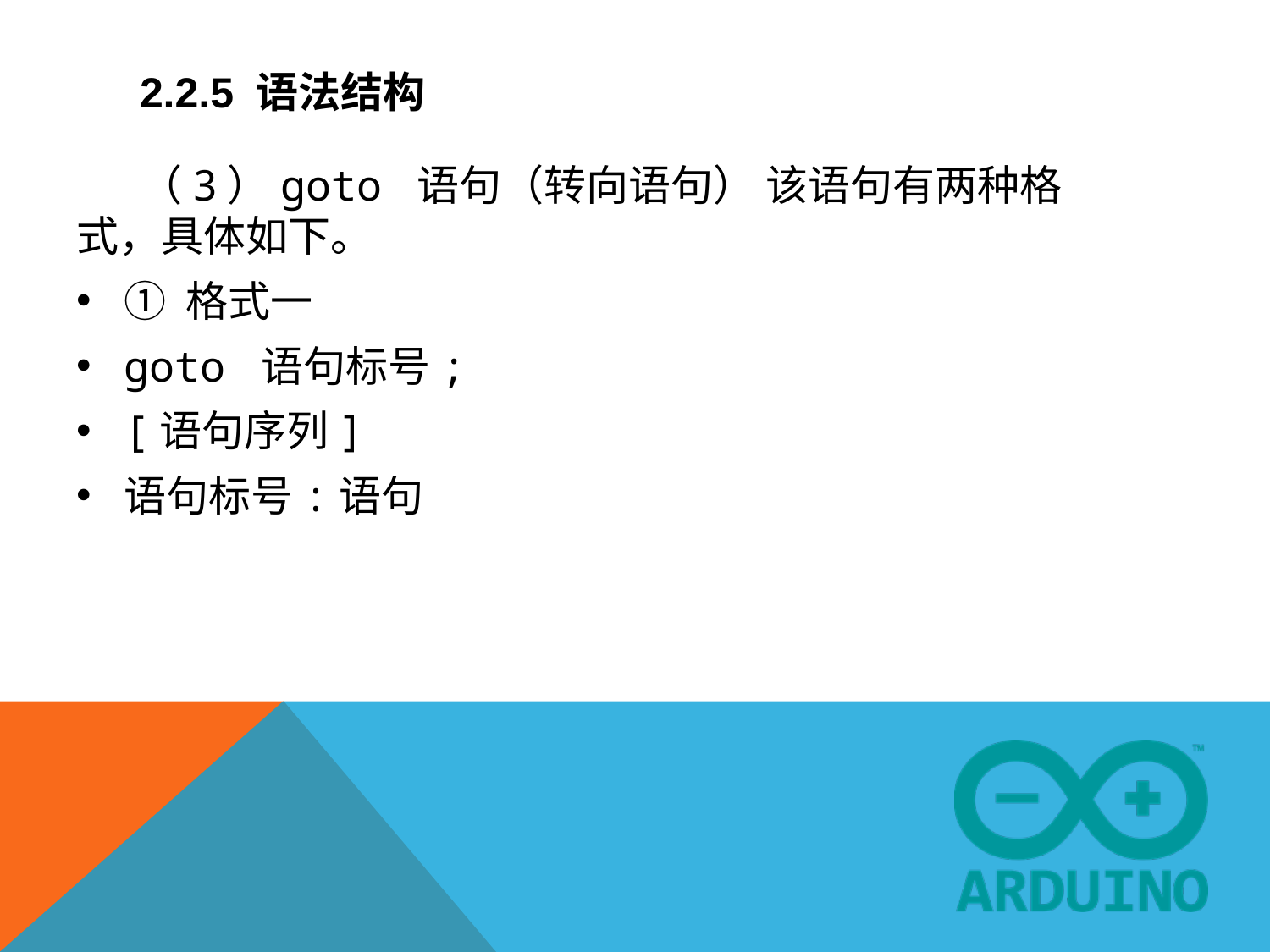

# 2.2.5 语法结构
（3）goto 语句（转向语句） 该语句有两种格式，具体如下。
① 格式一
goto 语句标号;
[语句序列]
语句标号:语句